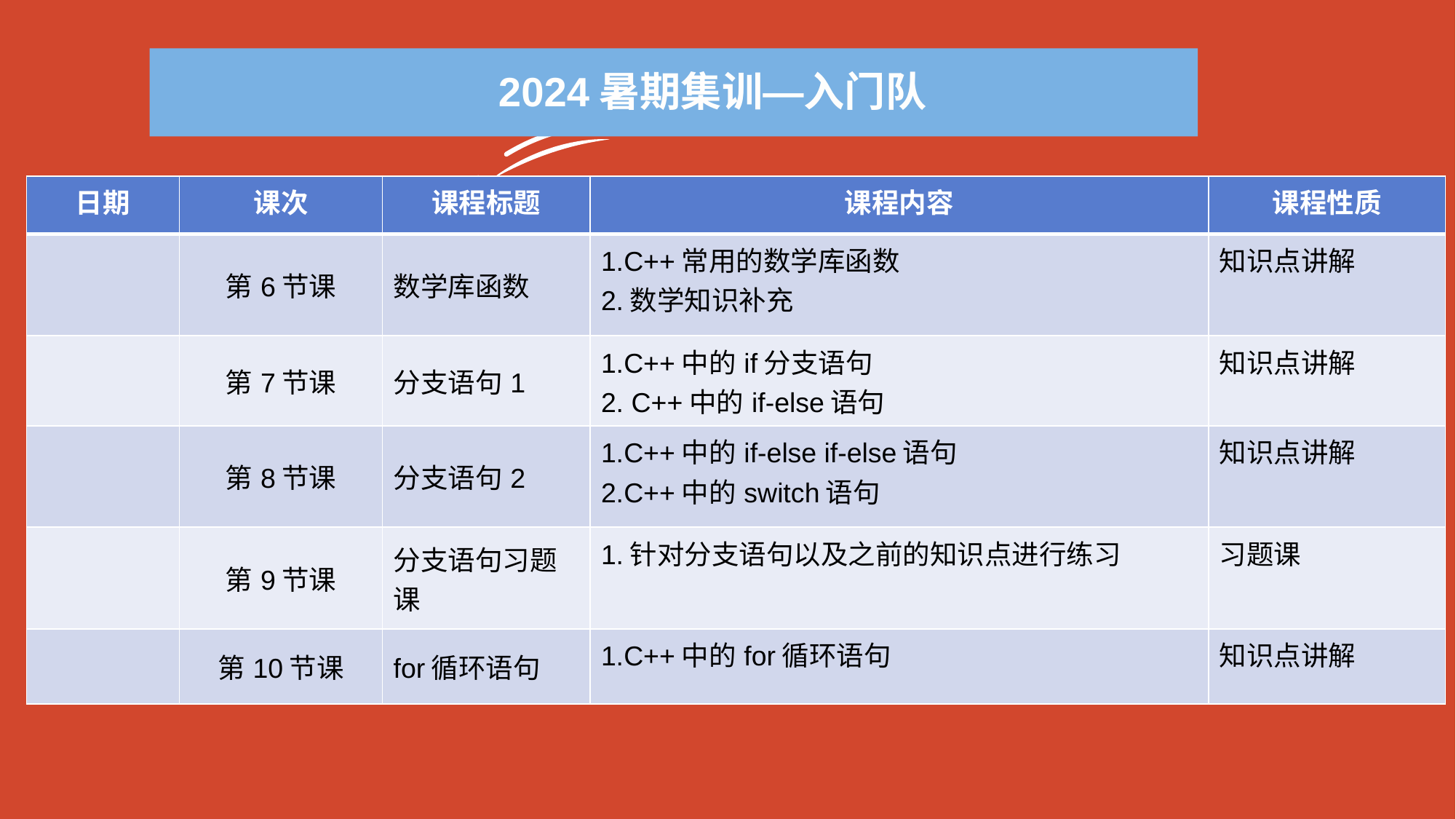

2024暑期集训—入门队

| 日期 | 课次 | 课程标题 | 课程内容 | 课程性质 |
| --- | --- | --- | --- | --- |
|  | 第6节课 | 数学库函数 | 1.C++常用的数学库函数 2.数学知识补充 | 知识点讲解 |
|  | 第7节课 | 分支语句1 | 1.C++中的if分支语句 2. C++中的if-else语句 | 知识点讲解 |
|  | 第8节课 | 分支语句2 | 1.C++中的if-else if-else语句 2.C++中的switch语句 | 知识点讲解 |
|  | 第9节课 | 分支语句习题课 | 1.针对分支语句以及之前的知识点进行练习 | 习题课 |
|  | 第10节课 | for循环语句 | 1.C++中的for循环语句 | 知识点讲解 |